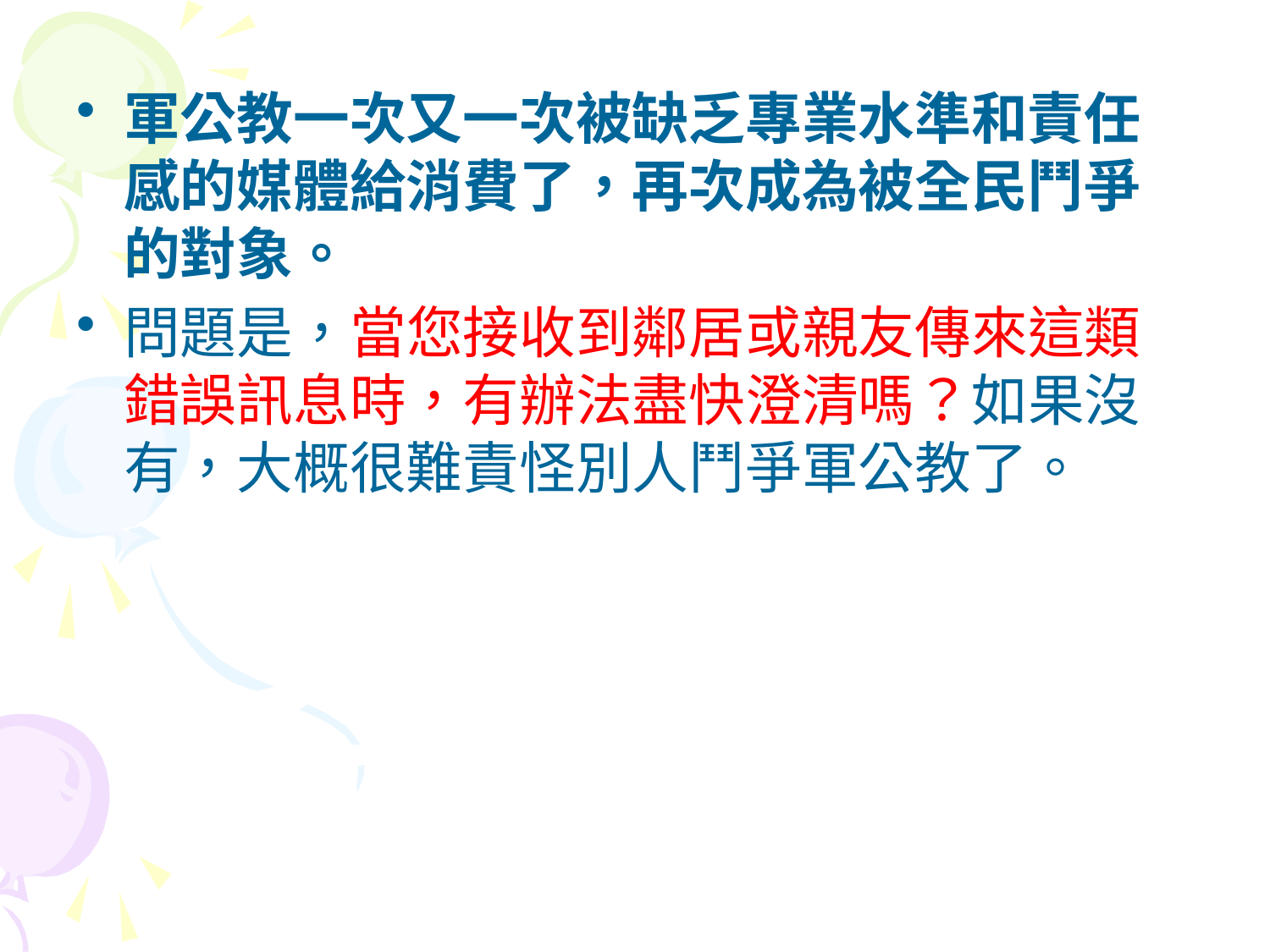

軍公教一次又一次被缺乏專業水準和責任感的媒體給消費了，再次成為被全民鬥爭的對象。
問題是，當您接收到鄰居或親友傳來這類錯誤訊息時，有辦法盡快澄清嗎？如果沒有，大概很難責怪別人鬥爭軍公教了。